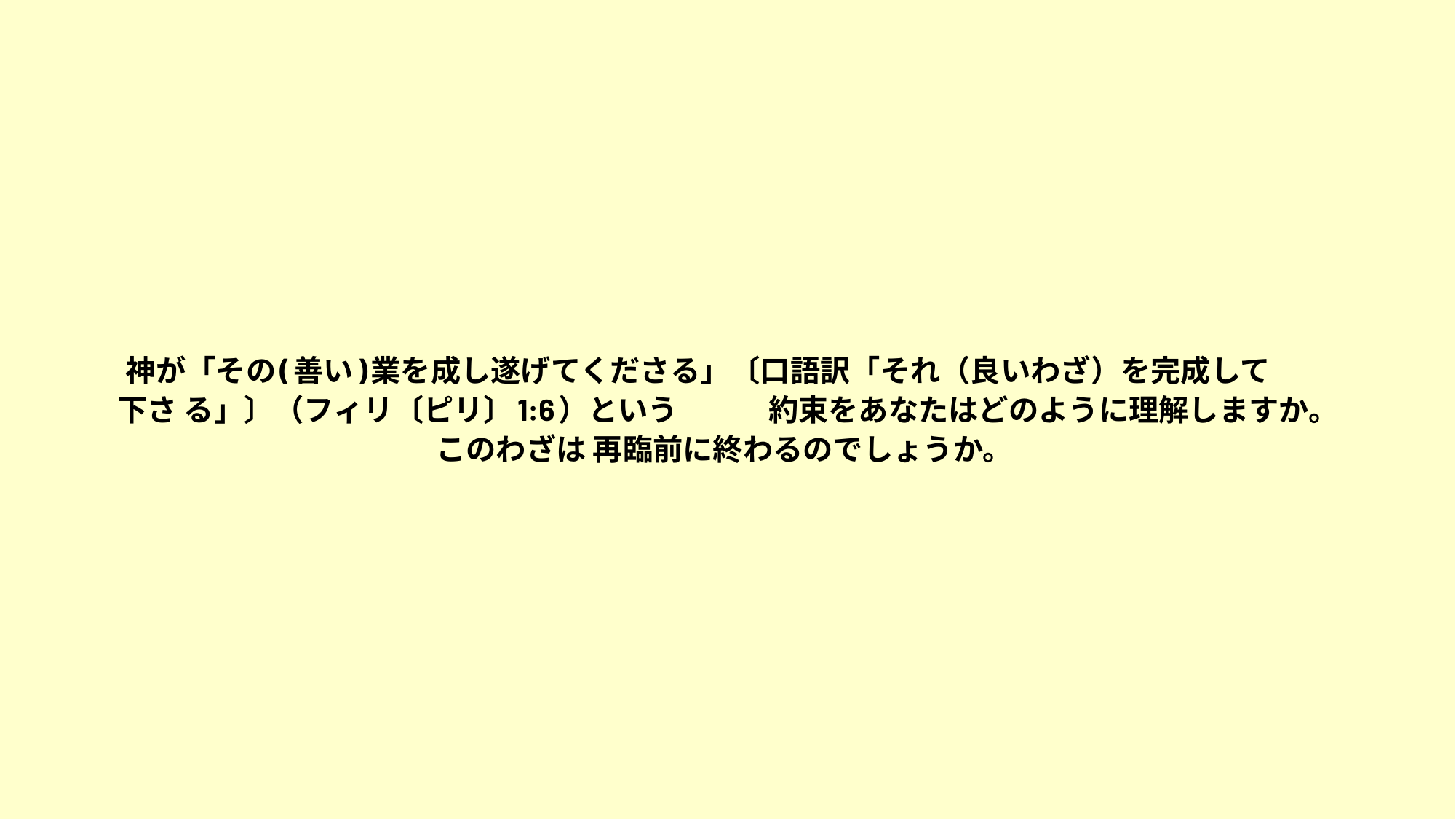

# 神が「その(善い)業を成し遂げてくださる」〔口語訳「それ（良いわざ）を完成して　　下さ る」〕（フィリ〔ピリ〕1:6）という　　　約束をあなたはどのように理解しますか。 このわざは 再臨前に終わるのでしょうか。